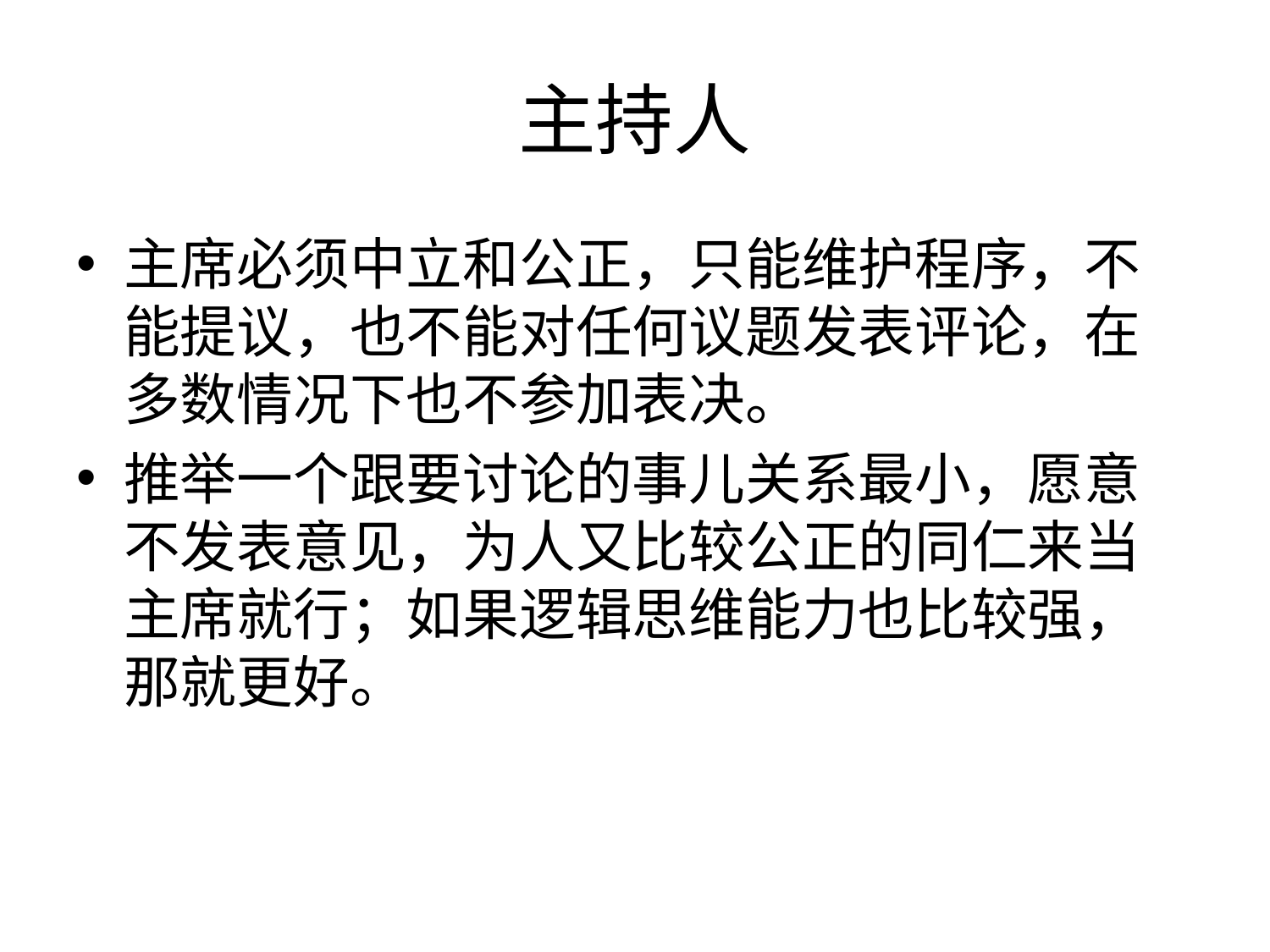

# 主持人
主席必须中立和公正，只能维护程序，不能提议，也不能对任何议题发表评论，在多数情况下也不参加表决。
推举一个跟要讨论的事儿关系最小，愿意不发表意见，为人又比较公正的同仁来当主席就行；如果逻辑思维能力也比较强，那就更好。